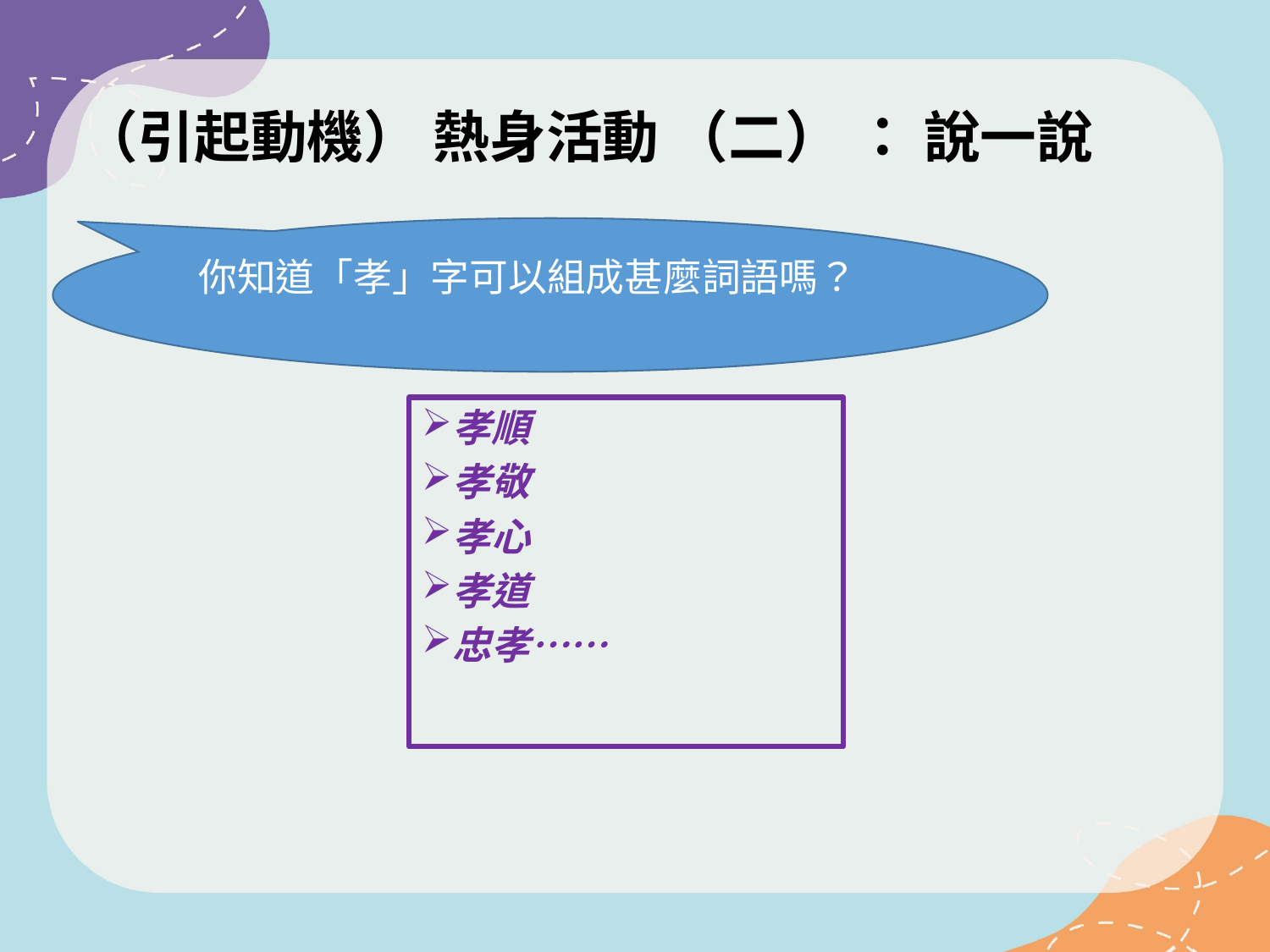

# （引起動機） 熱身活動 （二） ： 說一說

你知道「孝」字可以組成甚麼詞語嗎？

孝順
孝敬
孝心
孝道
忠孝……